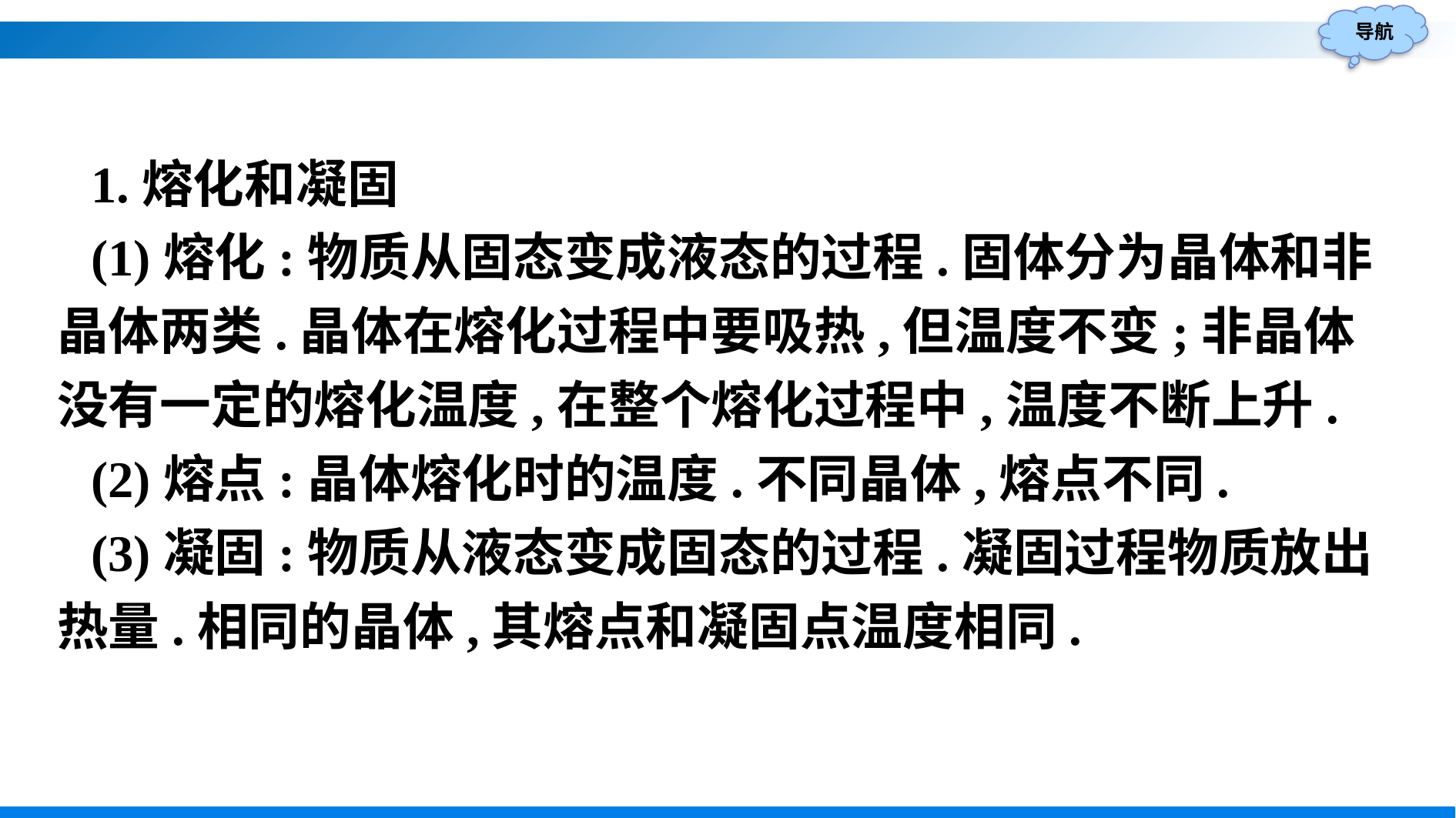

1.熔化和凝固
(1)熔化:物质从固态变成液态的过程.固体分为晶体和非晶体两类.晶体在熔化过程中要吸热,但温度不变;非晶体没有一定的熔化温度,在整个熔化过程中,温度不断上升.
(2)熔点:晶体熔化时的温度.不同晶体,熔点不同.
(3)凝固:物质从液态变成固态的过程.凝固过程物质放出热量.相同的晶体,其熔点和凝固点温度相同.